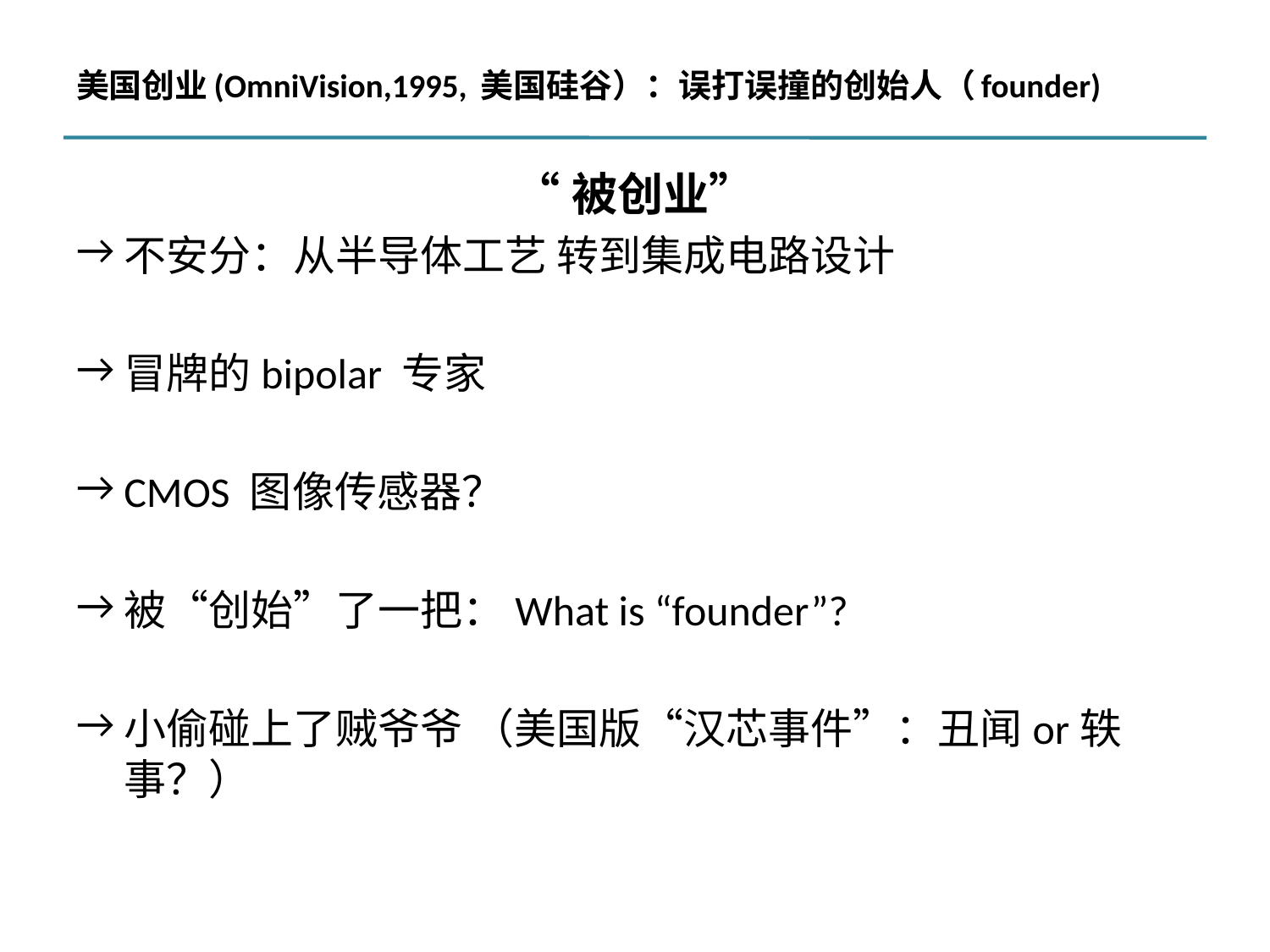

# 美国创业(OmniVision,1995, 美国硅谷）：误打误撞的创始人（founder)
“被创业”
不安分：从半导体工艺 转到集成电路设计

冒牌的bipolar 专家

CMOS 图像传感器？

被“创始”了一把：What is “founder”?

小偷碰上了贼爷爷 （美国版“汉芯事件”：丑闻or轶事？）